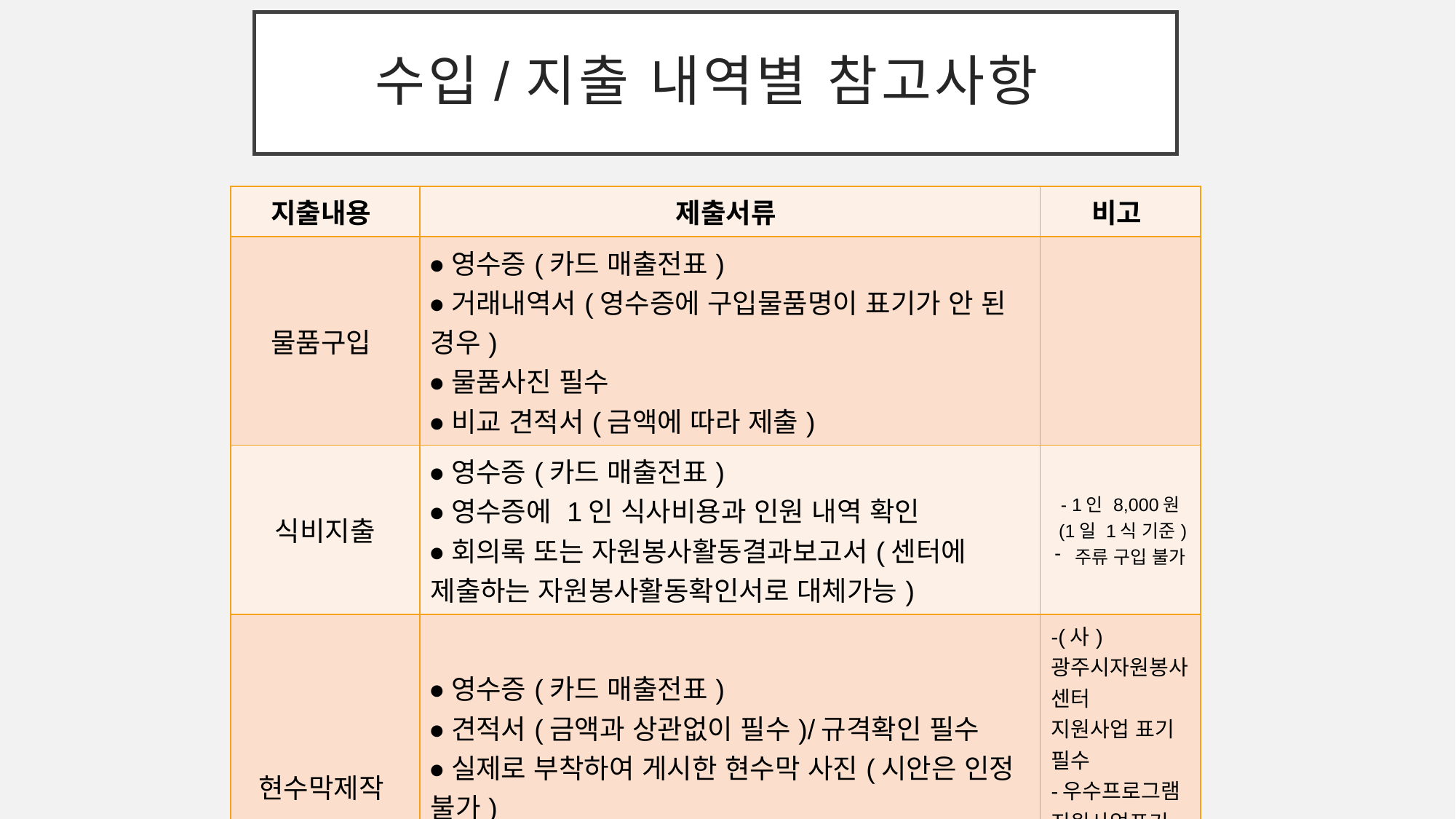

# 수입/지출 내역별 참고사항
| 지출내용 | 제출서류 | 비고 |
| --- | --- | --- |
| 물품구입 | ⦁영수증(카드 매출전표) ⦁거래내역서(영수증에 구입물품명이 표기가 안 된 경우) ⦁물품사진 필수 ⦁비교 견적서(금액에 따라 제출) |  |
| 식비지출 | ⦁영수증(카드 매출전표) ⦁영수증에 1인 식사비용과 인원 내역 확인 ⦁회의록 또는 자원봉사활동결과보고서(센터에 제출하는 자원봉사활동확인서로 대체가능) | - 1인 8,000원 (1일 1식 기준) 주류 구입 불가 |
| 현수막제작 | ⦁영수증(카드 매출전표) ⦁견적서(금액과 상관없이 필수)/규격확인 필수 ⦁실제로 부착하여 게시한 현수막 사진(시안은 인정 불가) ⦁동일 사업명 및 내용으로 다수 제작 지양(최소수량 제작) | -(사)광주시자원봉사센터 지원사업 표기 필수 -우수프로그램 지원사업표기 등 -민간경상보조사업표기 등 |